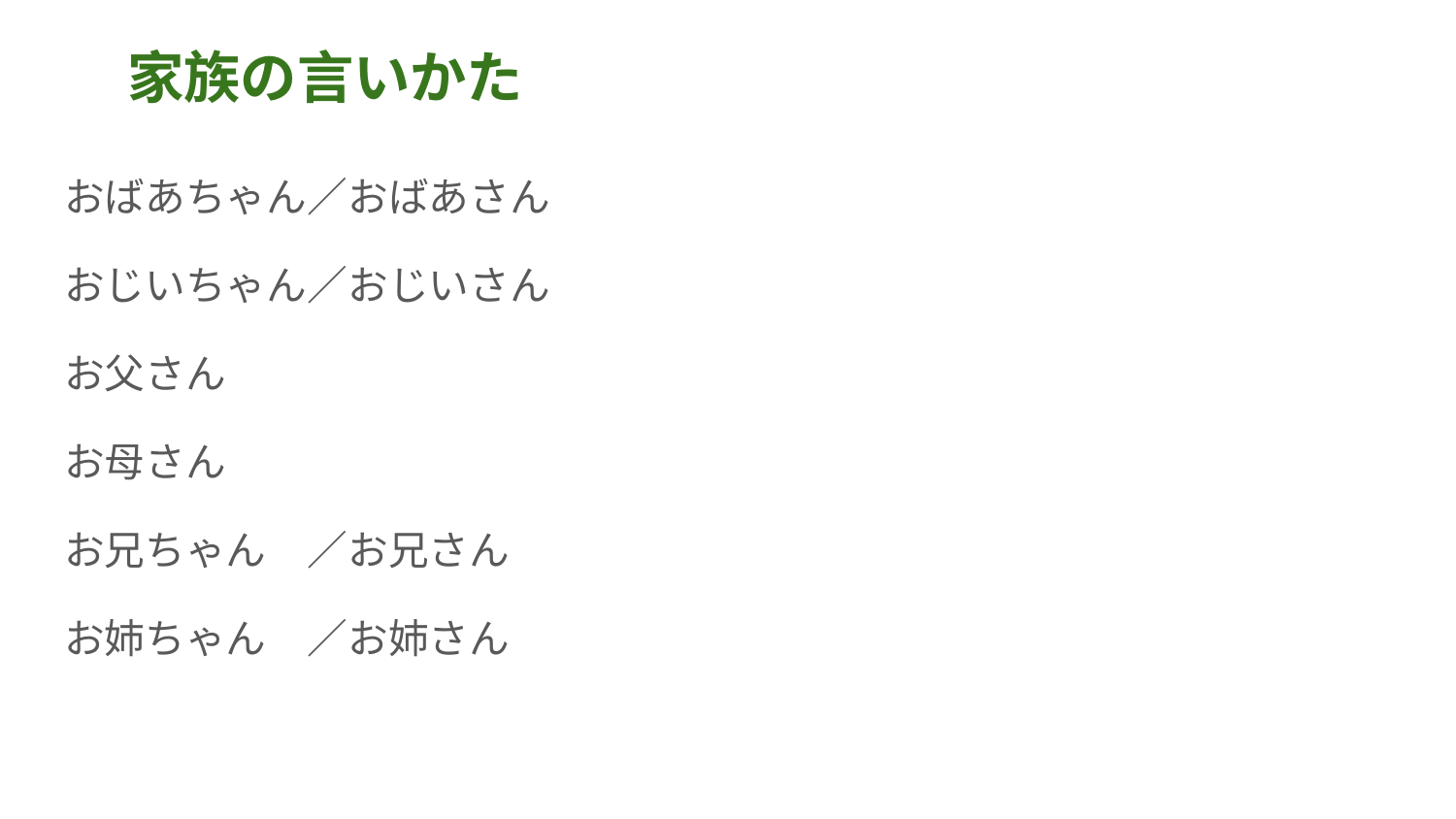

# 家族の言いかた
おばあちゃん／おばあさん
おじいちゃん／おじいさん
お父さん
お母さん
お兄ちゃん　／お兄さん
お姉ちゃん　／お姉さん